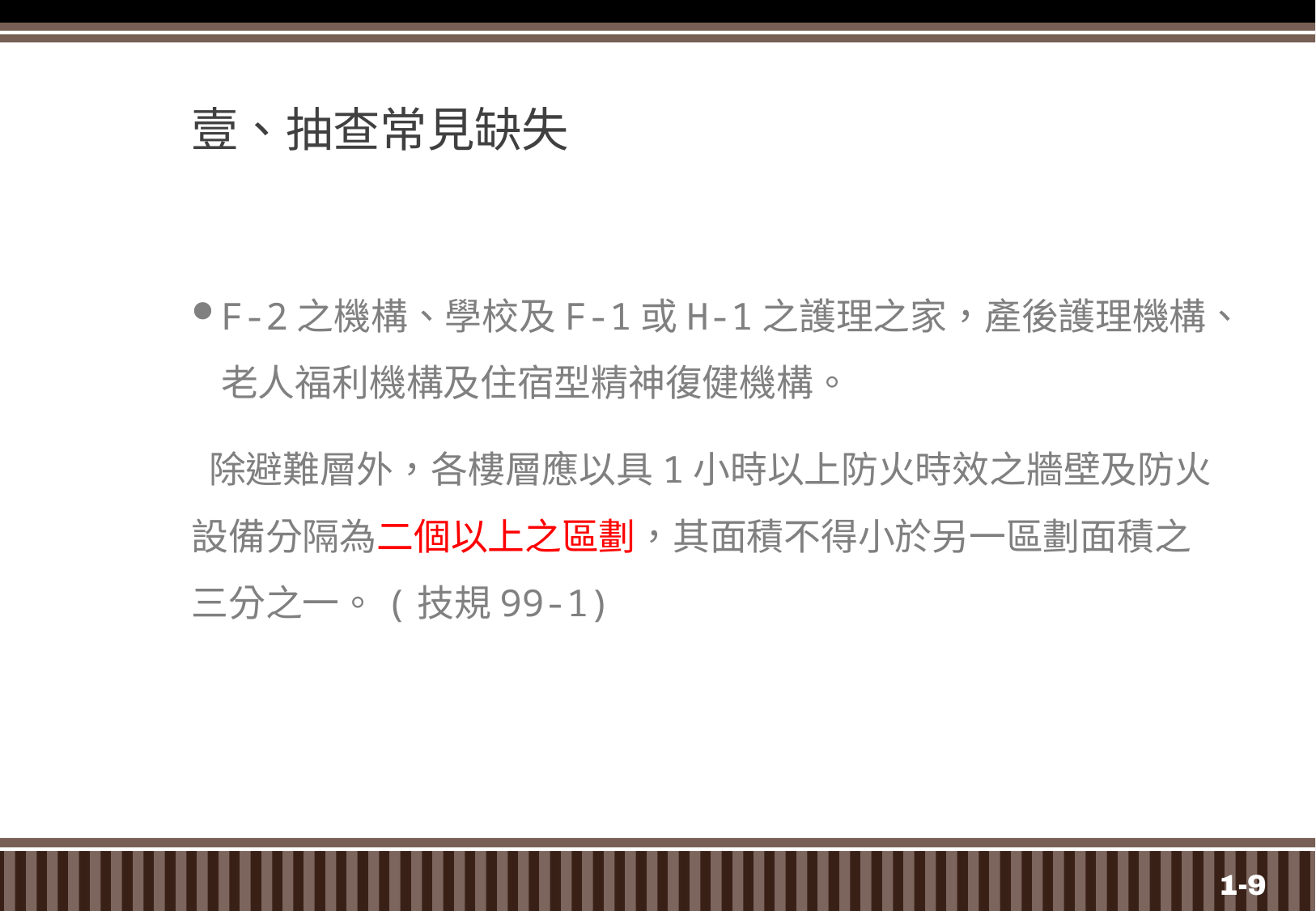

壹、抽查常見缺失
F-2之機構、學校及F-1或H-1之護理之家，產後護理機構、老人福利機構及住宿型精神復健機構。
 除避難層外，各樓層應以具1小時以上防火時效之牆壁及防火設備分隔為二個以上之區劃，其面積不得小於另一區劃面積之三分之一。(技規99-1)
1-9